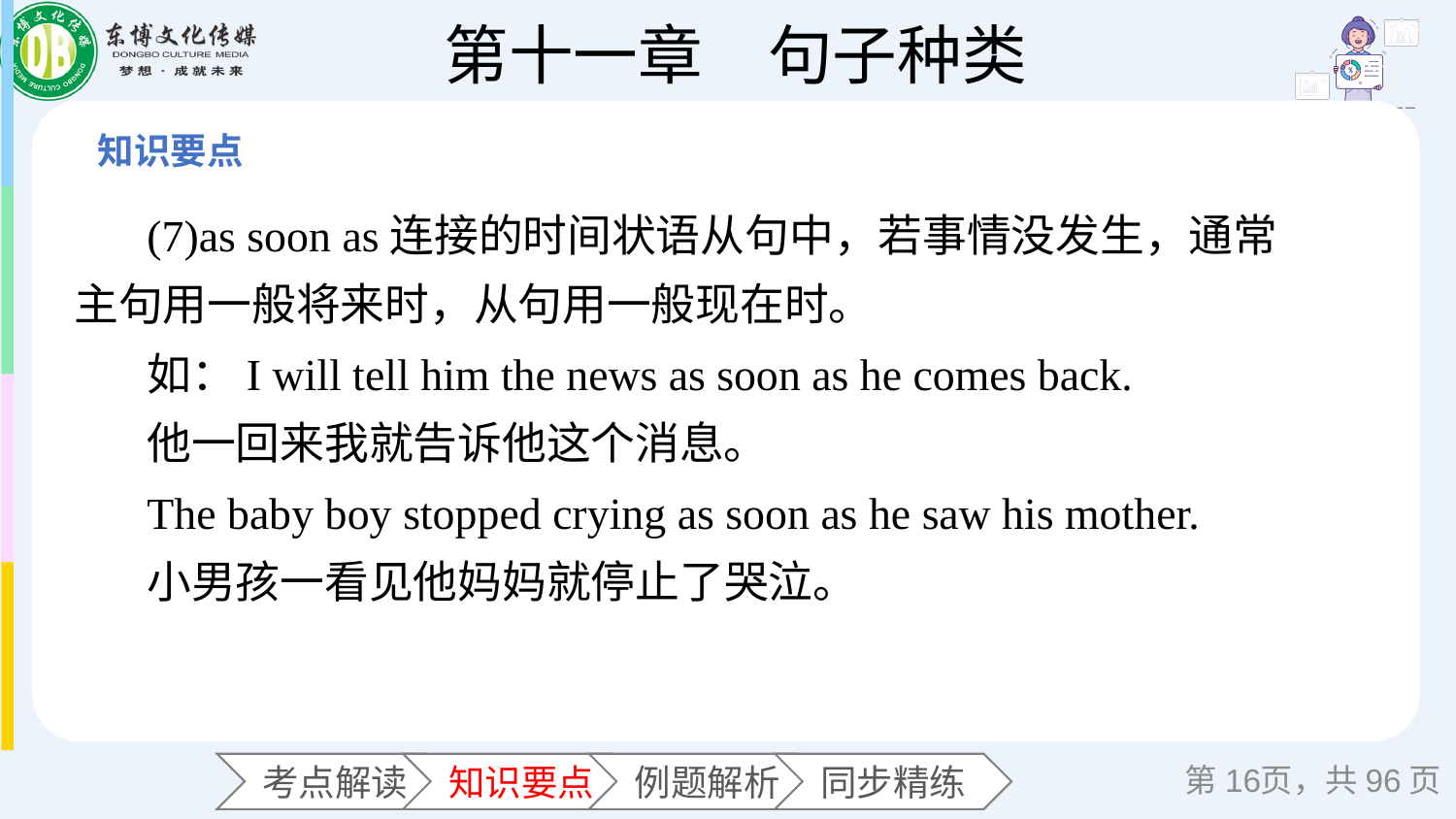

(7)as soon as连接的时间状语从句中，若事情没发生，通常主句用一般将来时，从句用一般现在时。
如：I will tell him the news as soon as he comes back.
他一回来我就告诉他这个消息。
The baby boy stopped crying as soon as he saw his mother.
小男孩一看见他妈妈就停止了哭泣。
第16页，共96页